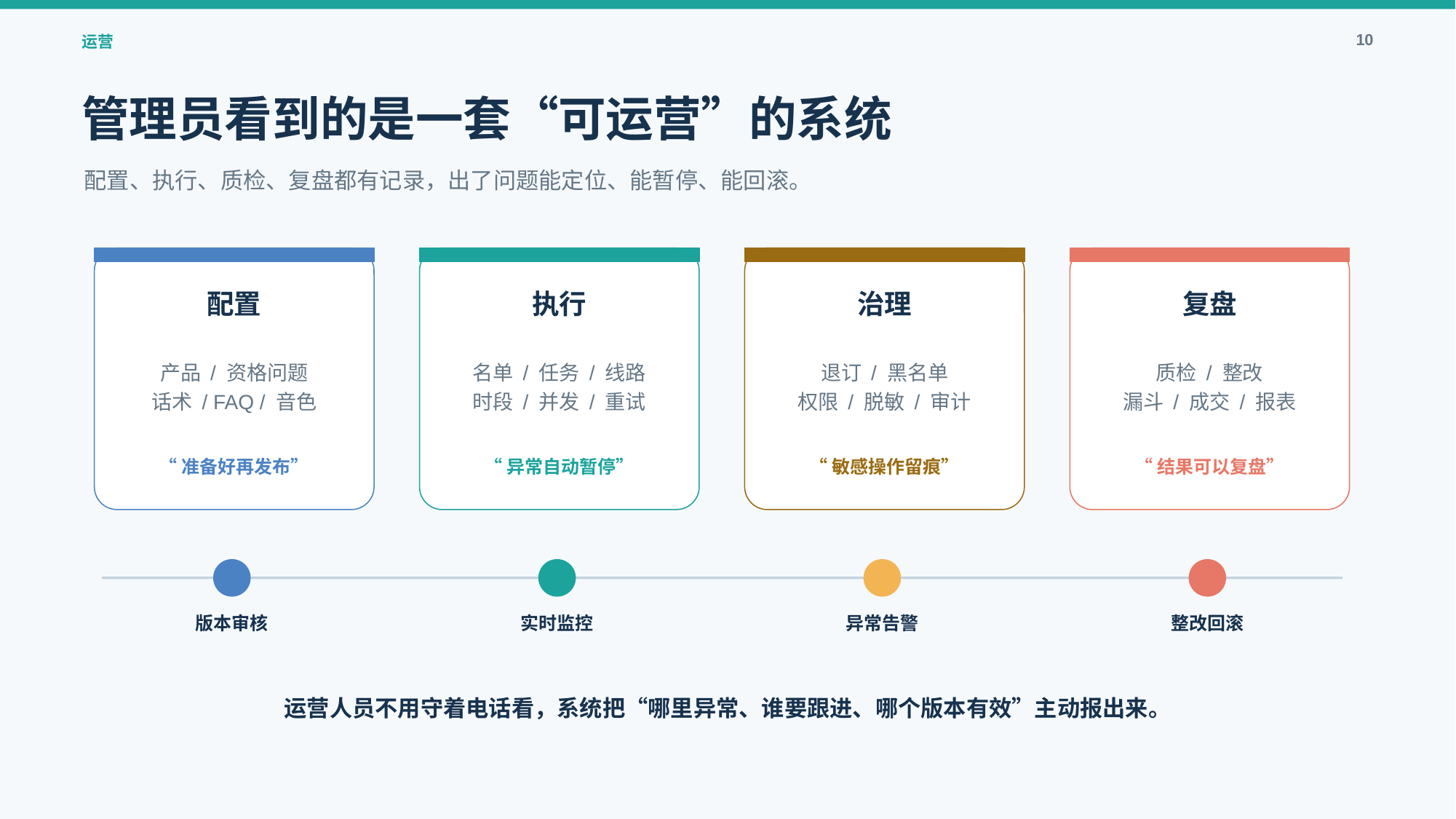

10
运营
管理员看到的是一套“可运营”的系统
配置、执行、质检、复盘都有记录，出了问题能定位、能暂停、能回滚。

配置
执行
治理
复盘
产品 / 资格问题
话术 / FAQ / 音色
名单 / 任务 / 线路
时段 / 并发 / 重试
退订 / 黑名单
权限 / 脱敏 / 审计
质检 / 整改
漏斗 / 成交 / 报表
“准备好再发布”
“异常自动暂停”
“敏感操作留痕”
“结果可以复盘”

版本审核
实时监控
异常告警
整改回滚
运营人员不用守着电话看，系统把“哪里异常、谁要跟进、哪个版本有效”主动报出来。